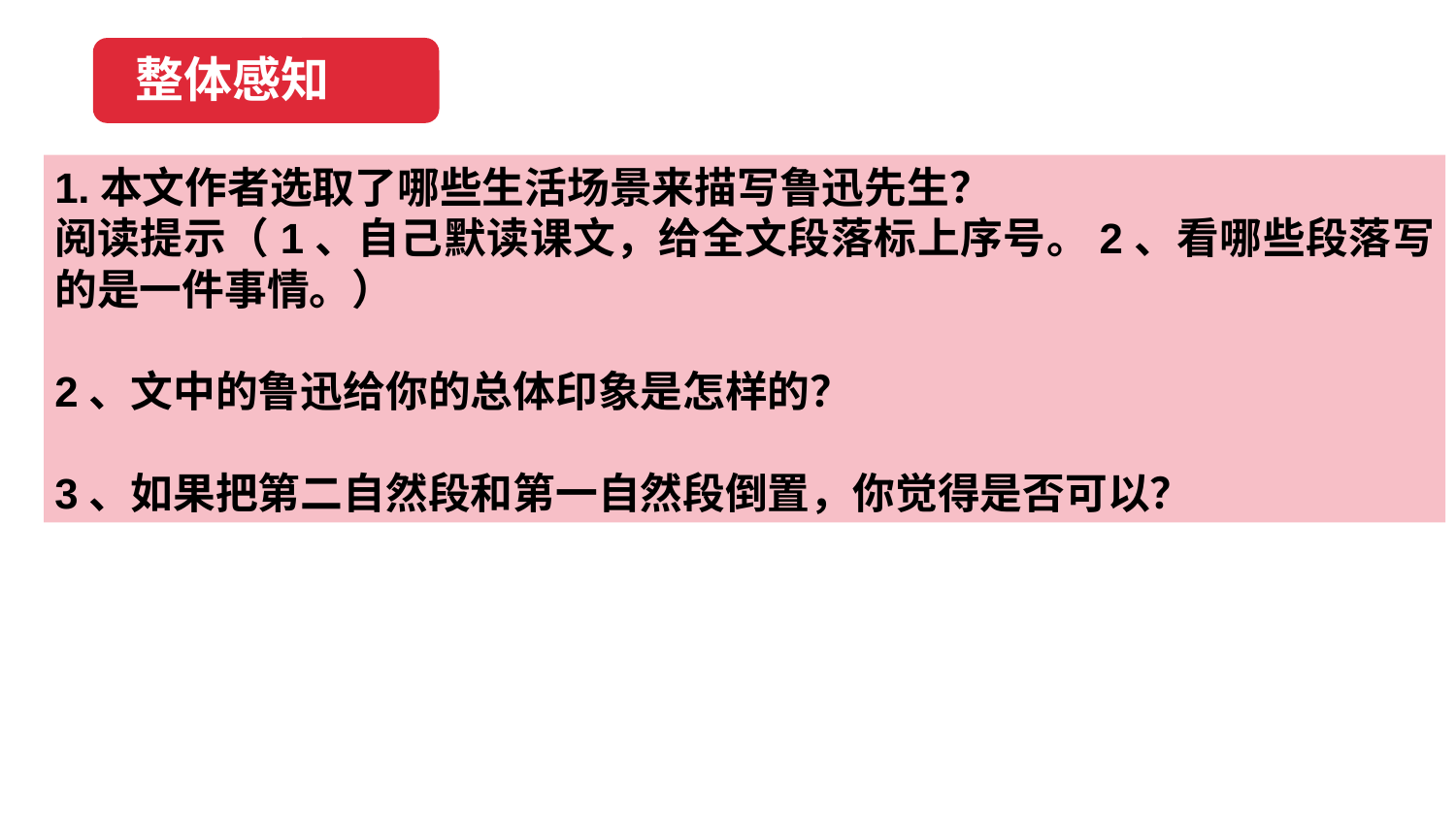

整体感知
1.本文作者选取了哪些生活场景来描写鲁迅先生？
阅读提示（1、自己默读课文，给全文段落标上序号。2、看哪些段落写的是一件事情。）

2、文中的鲁迅给你的总体印象是怎样的？

3、如果把第二自然段和第一自然段倒置，你觉得是否可以？